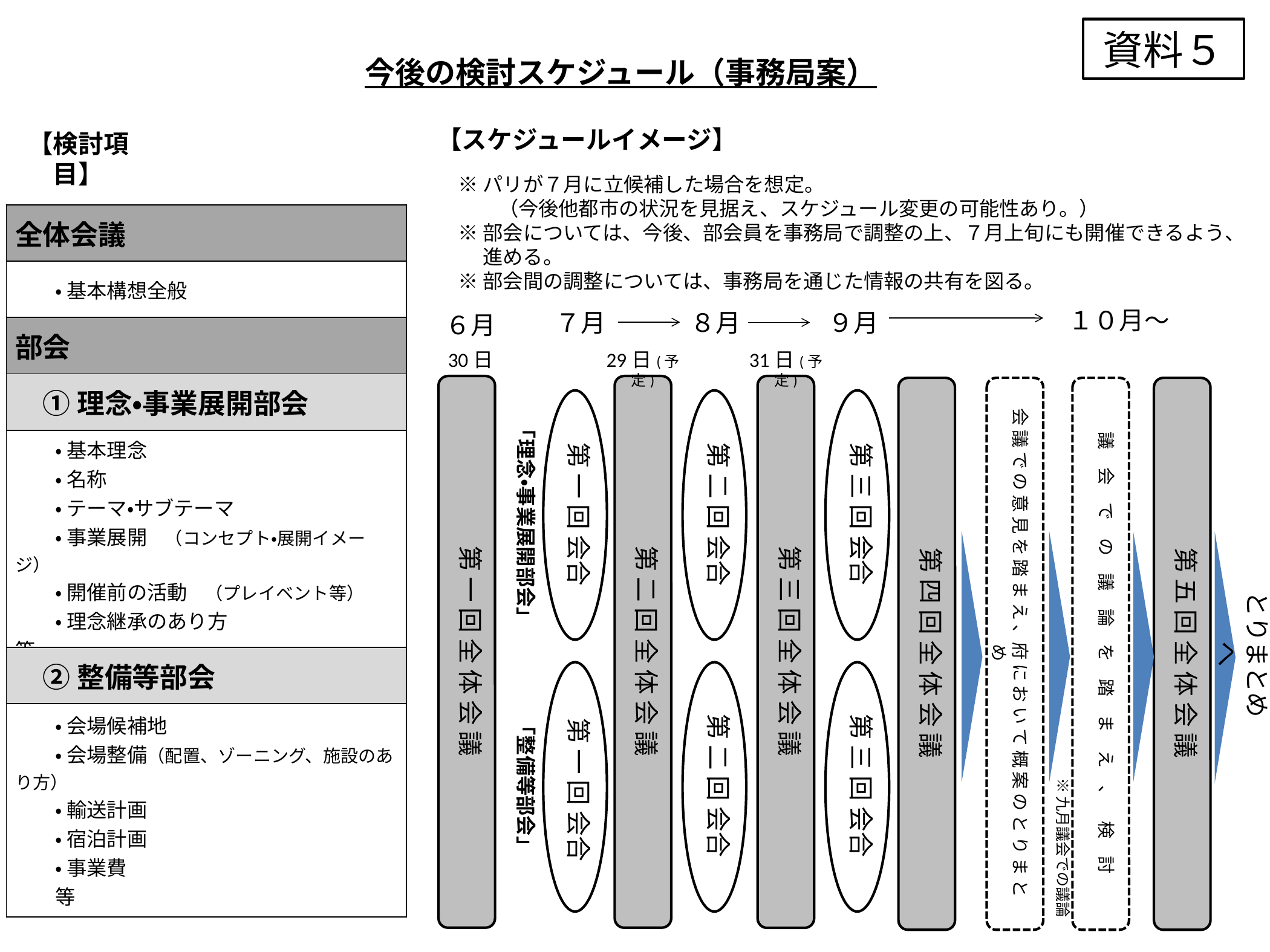

資料５
今後の検討スケジュール（事務局案）
【スケジュールイメージ】
【検討項目】
※パリが７月に立候補した場合を想定。
　　（今後他都市の状況を見据え、スケジュール変更の可能性あり。）
※部会については、今後、部会員を事務局で調整の上、７月上旬にも開催できるよう、
　 進める。
※部会間の調整については、事務局を通じた情報の共有を図る。
| 全体会議 |
| --- |
| ・ 基本構想全般 |
| 部会 |
| ① 理念・事業展開部会 |
| ・ 基本理念 　　・ 名称 　　・ テーマ・サブテーマ 　　・ 事業展開　（コンセプト・展開イメージ） 　　・ 開催前の活動　（プレイベント等） 　　・ 理念継承のあり方　　　　　　　　等 |
| ② 整備等部会 |
| ・ 会場候補地 　　・ 会場整備（配置、ゾーニング、施設のあり方） 　　・ 輸送計画 　　・ 宿泊計画 　　・ 事業費　　　　　　　　　　　　　　　等 |
１０月～
７月
８月
９月
６月
29日(予定)
30日
31日(予定)

第 一 回 全 体 会 議
第 二 回 全 体 会 議
第 三 回 全 体 会 議
第 四 回 全 体 会 議
会 議 で の 意 見 を 踏 ま え 、府 に お い て 概 案 の と り ま と め
議　会　で　の　議　論　を　踏　ま　え　、　検　討
第 五 回 全 体 会 議
「理念・事業展開部会」
第 一 回 会合
第 二 回 会合
第 三 回 会合
とりまとめへ

「整備等部会」
第 二 回 会合
第 三 回 会合
第 一 回 会合
※九月議会での議論